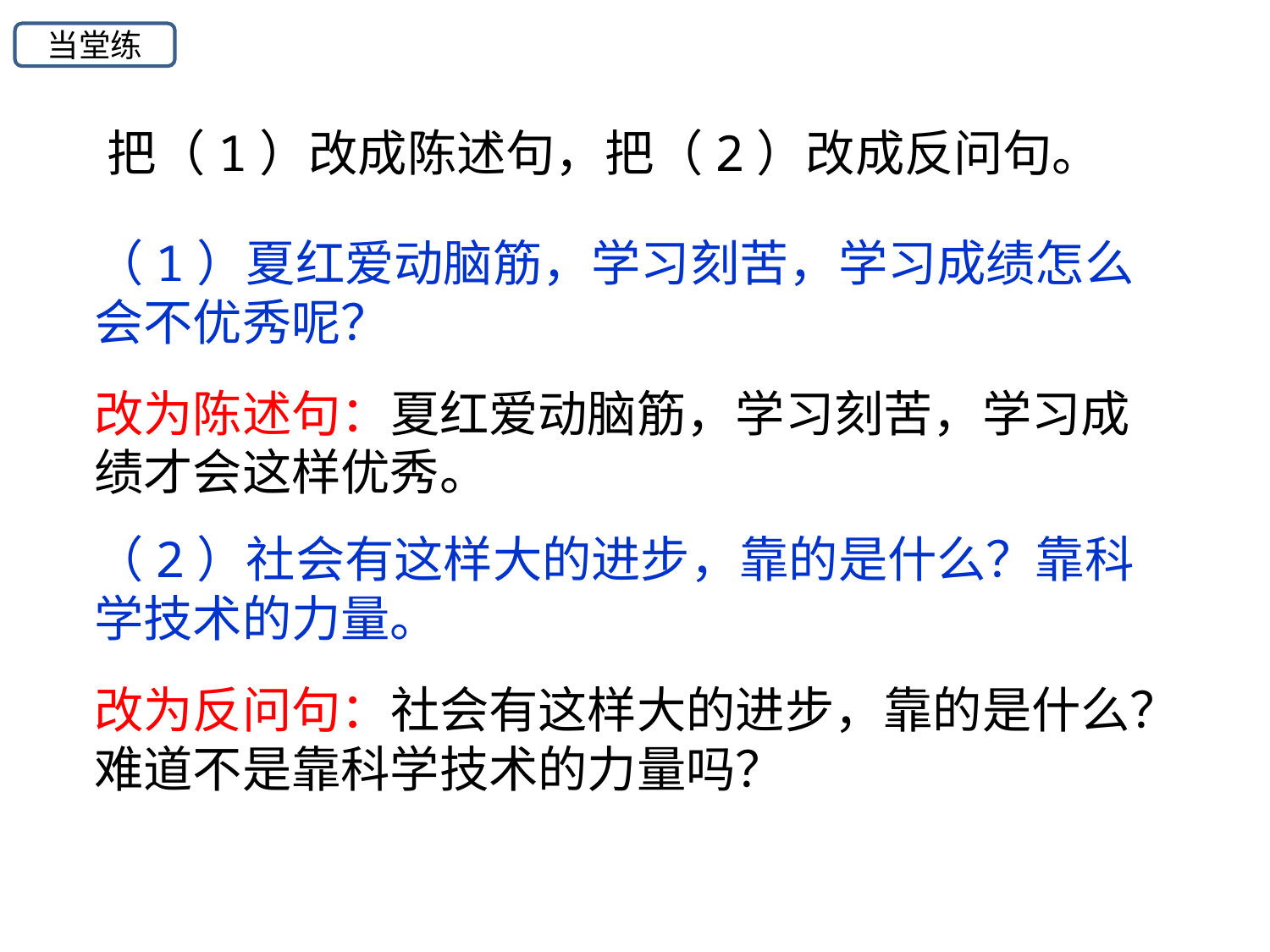

当堂练
把（1）改成陈述句，把（2）改成反问句。
（1）夏红爱动脑筋，学习刻苦，学习成绩怎么会不优秀呢？

（2）社会有这样大的进步，靠的是什么？靠科学技术的力量。
改为陈述句：夏红爱动脑筋，学习刻苦，学习成绩才会这样优秀。

改为反问句：社会有这样大的进步，靠的是什么？难道不是靠科学技术的力量吗？